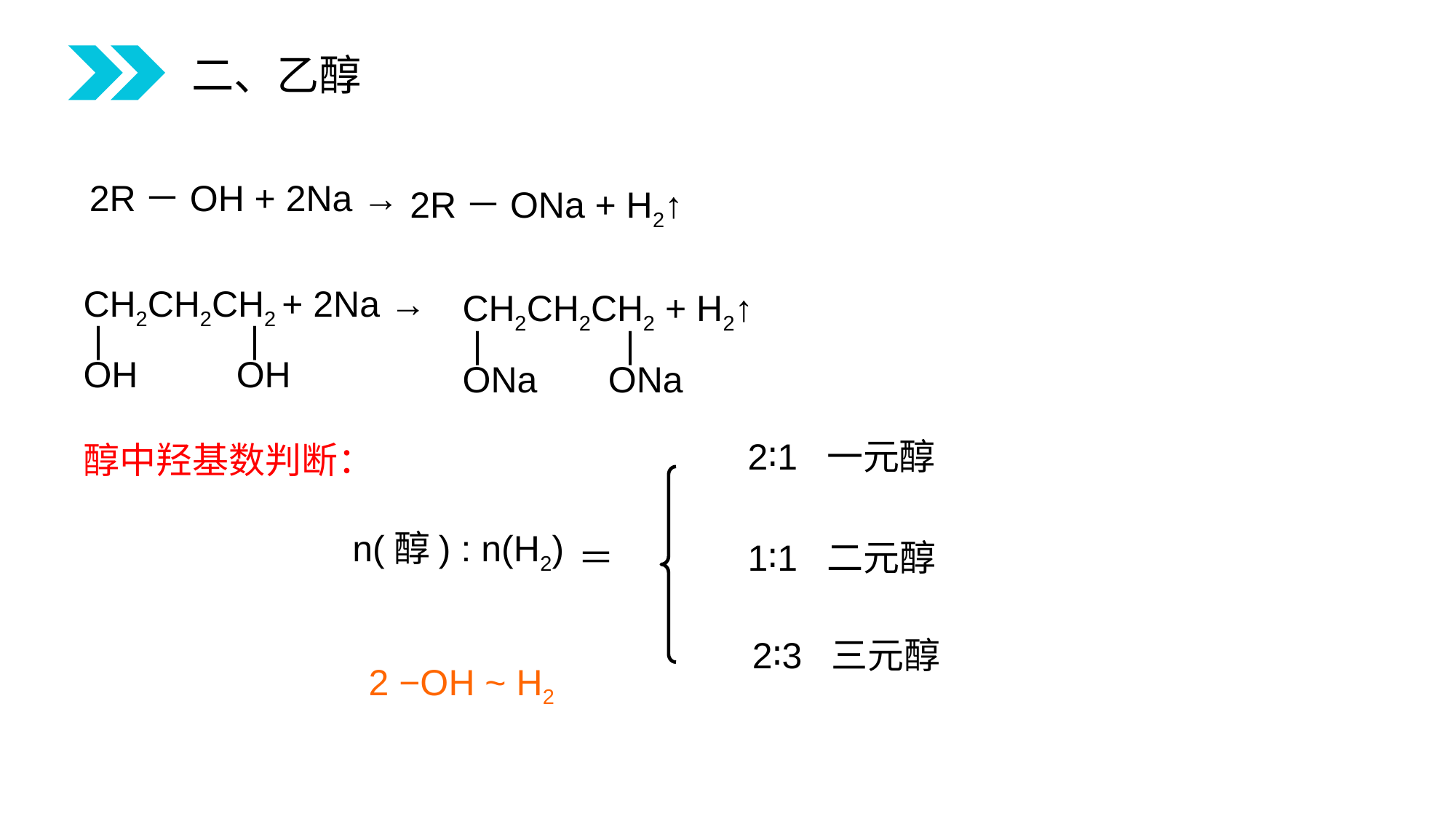

二、乙醇
2R－OH + 2Na →
2R－ONa + H2↑
CH2CH2CH2 + 2Na →
 |  　　　|
OH　　 OH
CH2CH2CH2 + H2↑
 |  　　    |
ONa       ONa
2∶1  一元醇
醇中羟基数判断：

n(醇) : n(H2)

＝
1∶1  二元醇
2∶3  三元醇
2 −OH ~ H2